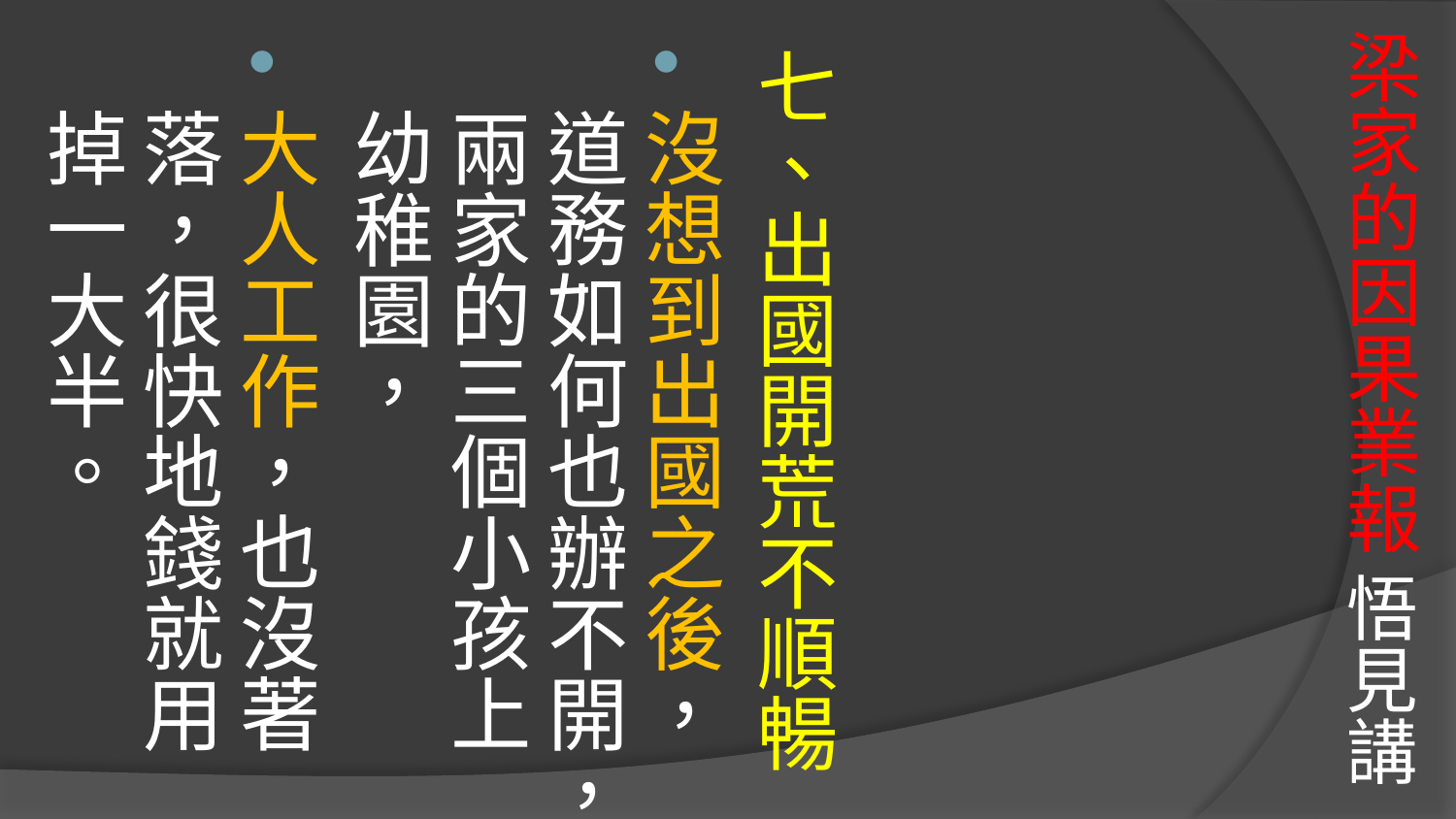

# 梁家的因果業報 悟見講
七、出國開荒不順暢
沒想到出國之後，道務如何也辦不開，兩家的三個小孩上幼稚園，
大人工作，也沒著落，很快地錢就用掉一大半。